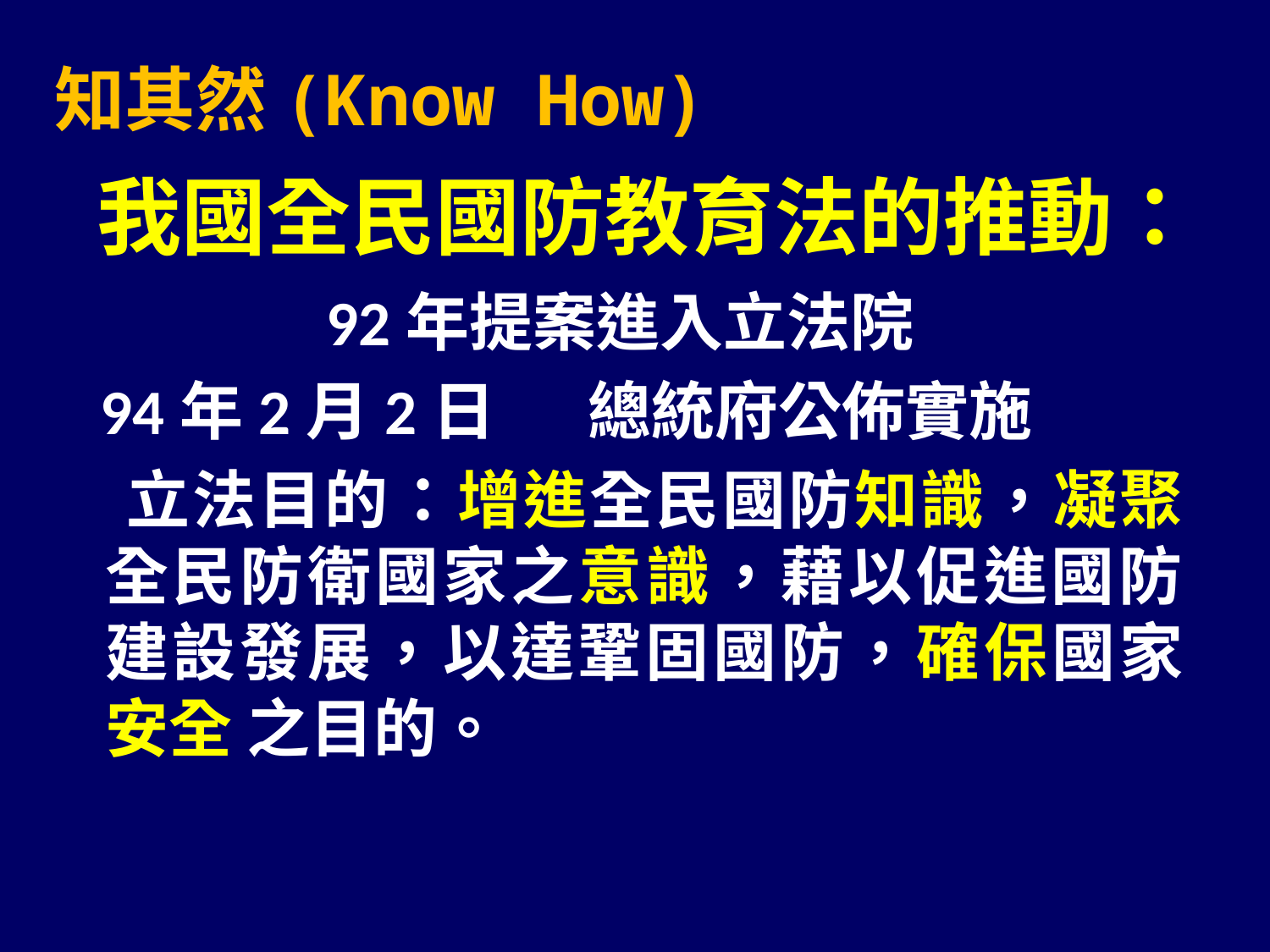

知其然(Know How)
# 我國全民國防教育法的推動：
92年提案進入立法院
   94年2月2日　  總統府公佈實施
   立法目的：增進全民國防知識，凝聚全民防衛國家之意識，藉以促進國防建設發展，以達鞏固國防，確保國家安全 之目的。